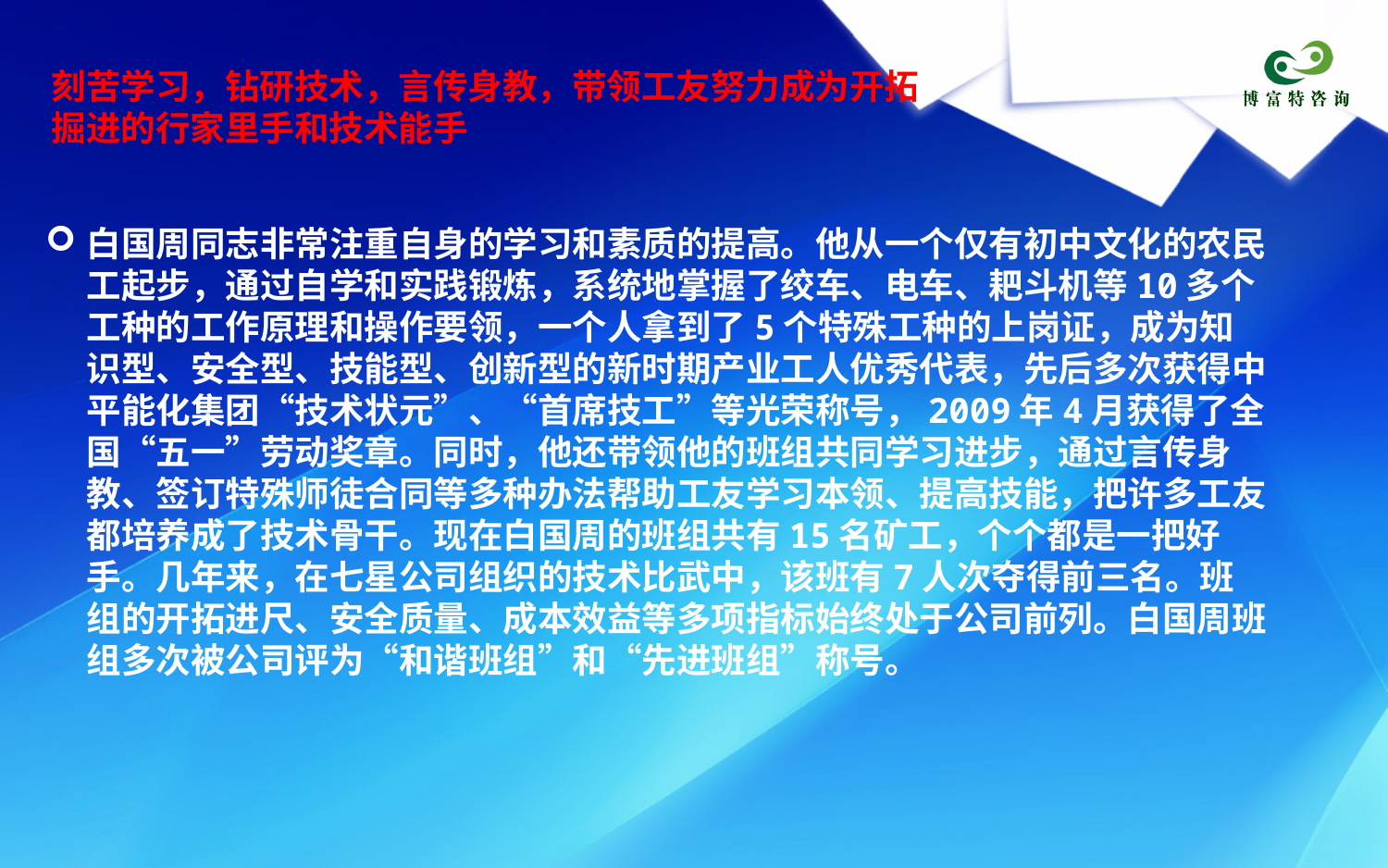

刻苦学习，钻研技术，言传身教，带领工友努力成为开拓掘进的行家里手和技术能手
白国周同志非常注重自身的学习和素质的提高。他从一个仅有初中文化的农民工起步，通过自学和实践锻炼，系统地掌握了绞车、电车、耙斗机等10多个工种的工作原理和操作要领，一个人拿到了5个特殊工种的上岗证，成为知识型、安全型、技能型、创新型的新时期产业工人优秀代表，先后多次获得中平能化集团“技术状元”、“首席技工”等光荣称号，2009年4月获得了全国“五一”劳动奖章。同时，他还带领他的班组共同学习进步，通过言传身教、签订特殊师徒合同等多种办法帮助工友学习本领、提高技能，把许多工友都培养成了技术骨干。现在白国周的班组共有15名矿工，个个都是一把好手。几年来，在七星公司组织的技术比武中，该班有7人次夺得前三名。班组的开拓进尺、安全质量、成本效益等多项指标始终处于公司前列。白国周班组多次被公司评为“和谐班组”和“先进班组”称号。